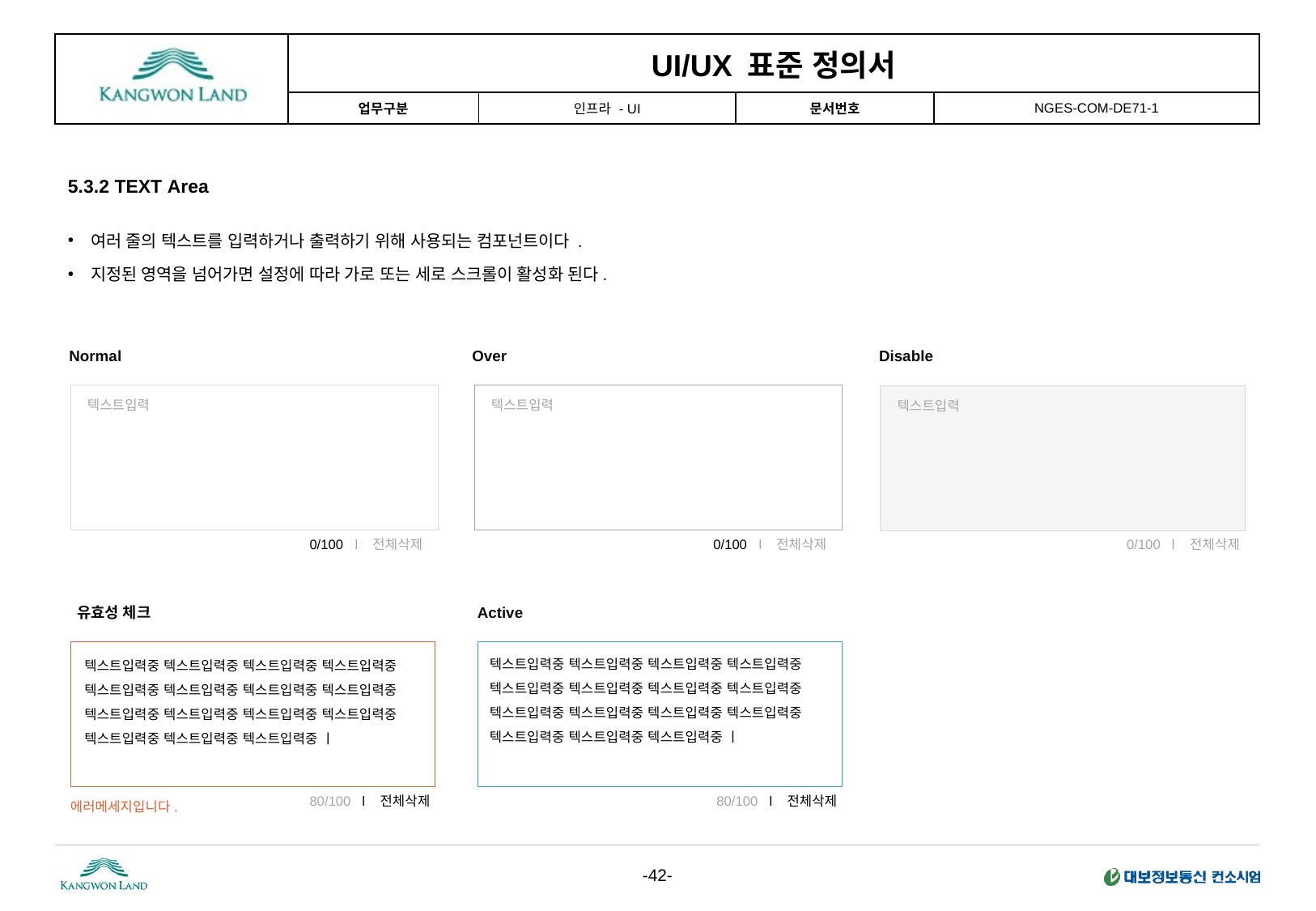

5.3.2 TEXT Area
여러 줄의 텍스트를 입력하거나 출력하기 위해 사용되는 컴포넌트이다 .
지정된 영역을 넘어가면 설정에 따라 가로 또는 세로 스크롤이 활성화 된다.
Normal
Over
Disable

텍스트입력
텍스트입력
텍스트입력
0/100   l   전체삭제
0/100   l   전체삭제
0/100   l   전체삭제
유효성 체크
Active

텍스트입력중 텍스트입력중 텍스트입력중 텍스트입력중
텍스트입력중 텍스트입력중 텍스트입력중 텍스트입력중
텍스트입력중 텍스트입력중 텍스트입력중 텍스트입력중
텍스트입력중 텍스트입력중 텍스트입력중 ㅣ
텍스트입력중 텍스트입력중 텍스트입력중 텍스트입력중
텍스트입력중 텍스트입력중 텍스트입력중 텍스트입력중
텍스트입력중 텍스트입력중 텍스트입력중 텍스트입력중
텍스트입력중 텍스트입력중 텍스트입력중 ㅣ
에러메세지입니다.
80/100   l   전체삭제
80/100   l   전체삭제